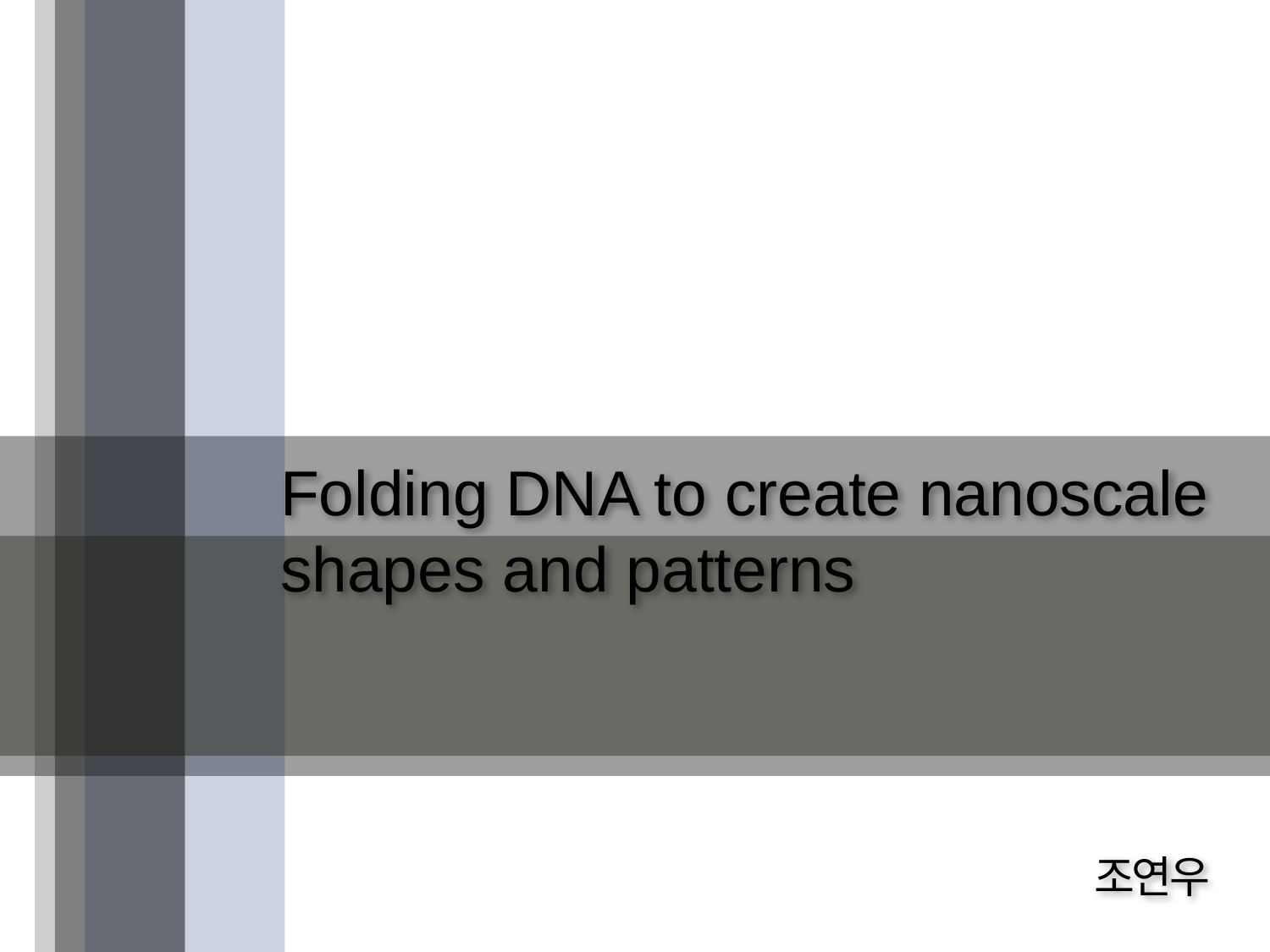

Folding DNA to create nanoscale shapes and patterns

조연우